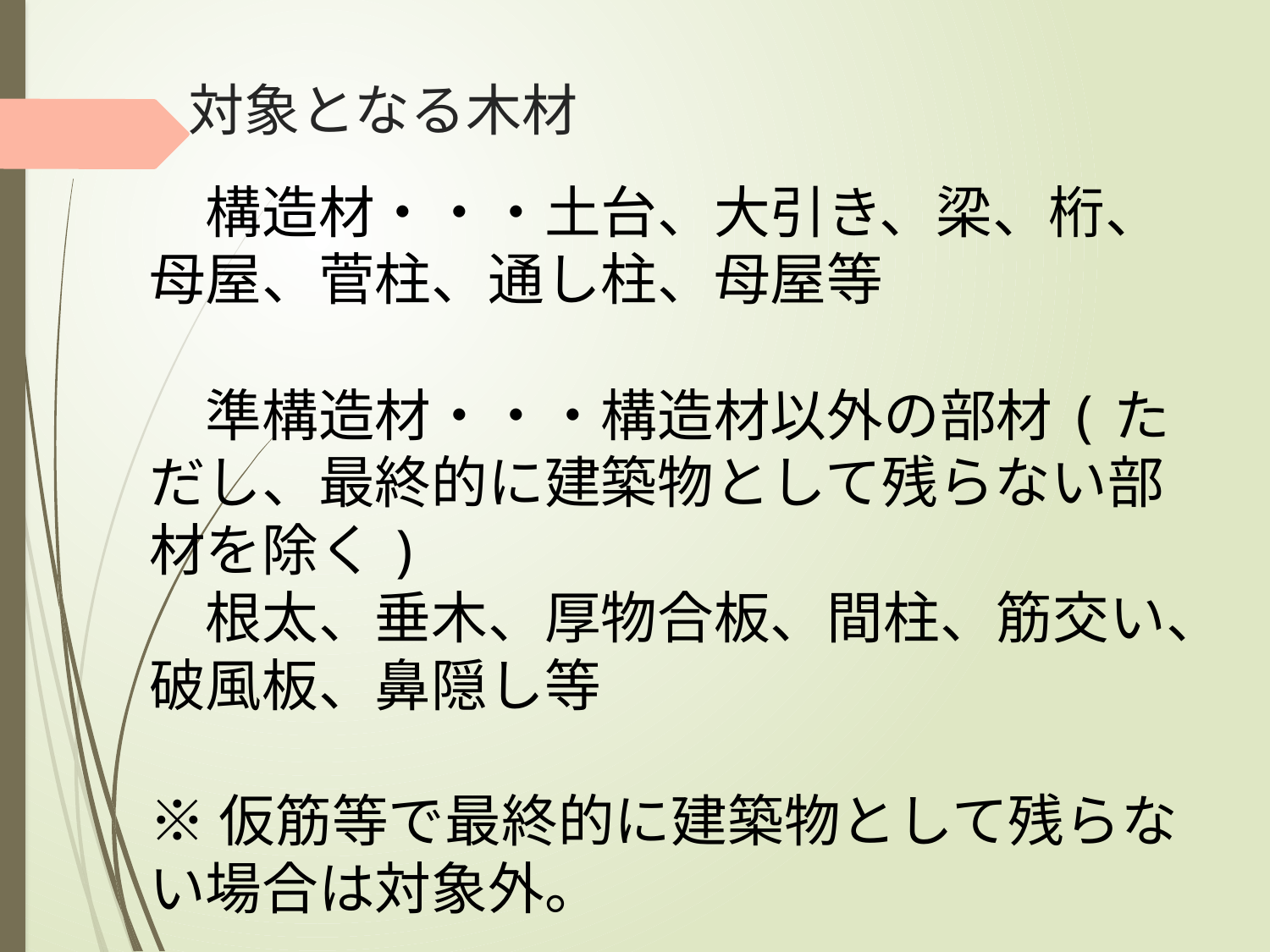

# 対象となる木材
　構造材・・・土台、大引き、梁、桁、母屋、菅柱、通し柱、母屋等

　準構造材・・・構造材以外の部材(ただし、最終的に建築物として残らない部材を除く)
　根太、垂木、厚物合板、間柱、筋交い、破風板、鼻隠し等

※仮筋等で最終的に建築物として残らない場合は対象外。